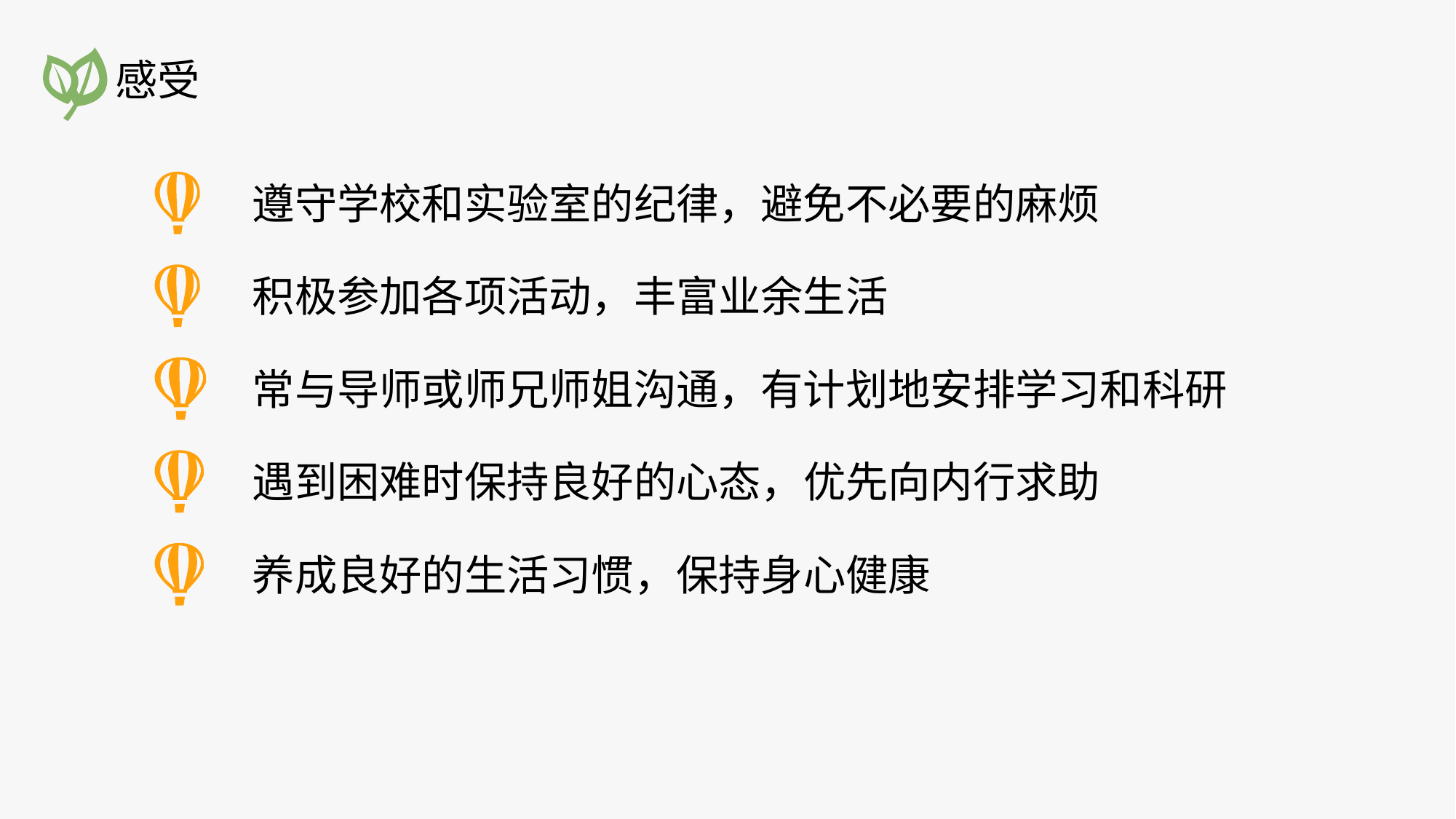

感受

遵守学校和实验室的纪律，避免不必要的麻烦

积极参加各项活动，丰富业余生活
常与导师或师兄师姐沟通，有计划地安排学习和科研

遇到困难时保持良好的心态，优先向内行求助

养成良好的生活习惯，保持身心健康